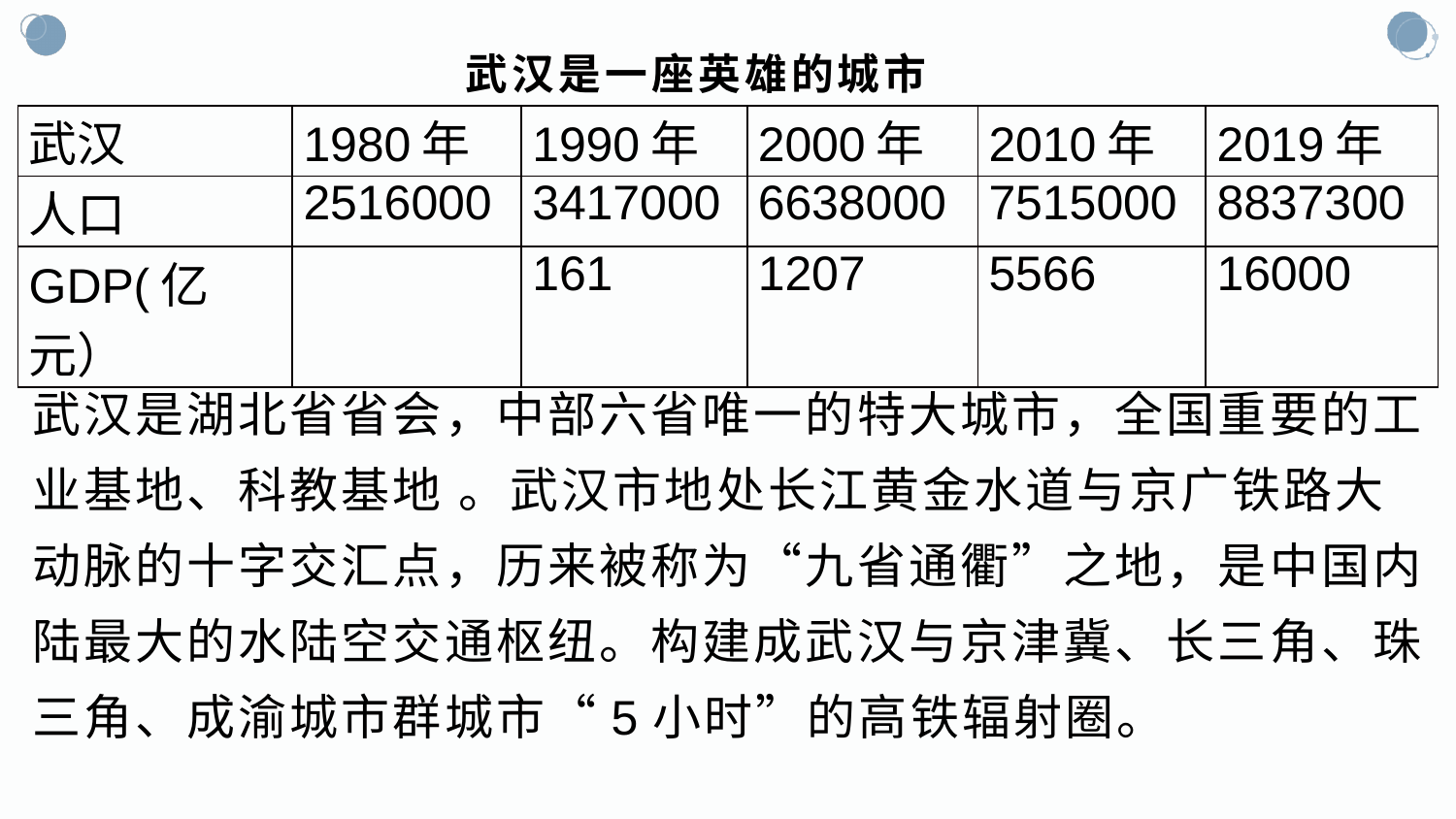

# 武汉是一座英雄的城市
| 武汉 | 1980年 | 1990年 | 2000年 | 2010年 | 2019年 |
| --- | --- | --- | --- | --- | --- |
| 人口 | 2516000 | 3417000 | 6638000 | 7515000 | 8837300 |
| GDP(亿元） |  | 161 | 1207 | 5566 | 16000 |
武汉是湖北省省会，中部六省唯一的特大城市，全国重要的工业基地、科教基地 。武汉市地处长江黄金水道与京广铁路大动脉的十字交汇点，历来被称为“九省通衢”之地，是中国内陆最大的水陆空交通枢纽。构建成武汉与京津冀、长三角、珠三角、成渝城市群城市“5小时”的高铁辐射圈。